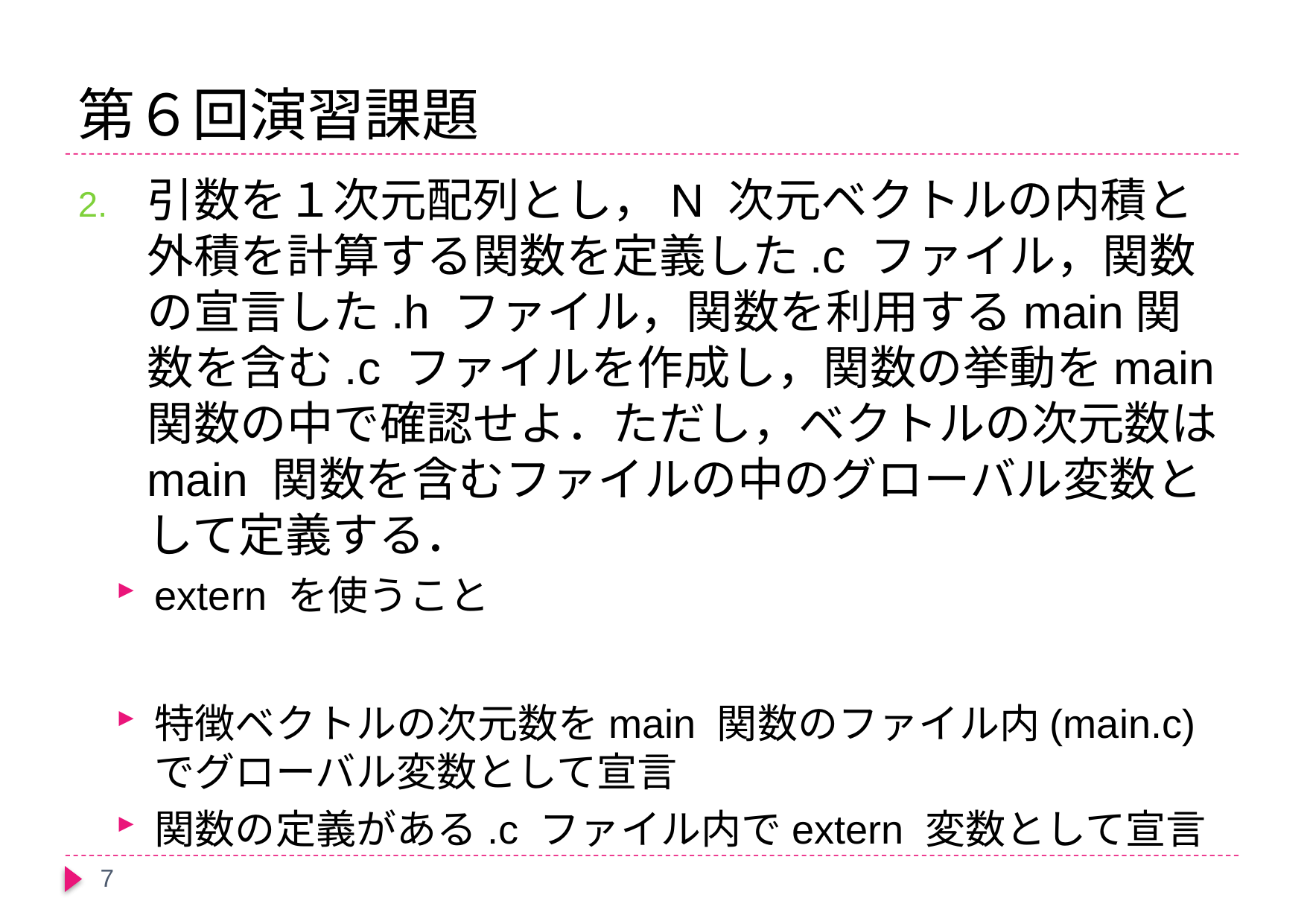

# 第６回演習課題
引数を１次元配列とし，N 次元ベクトルの内積と外積を計算する関数を定義した.c ファイル，関数の宣言した.h ファイル，関数を利用するmain関数を含む.c ファイルを作成し，関数の挙動をmain 関数の中で確認せよ．ただし，ベクトルの次元数はmain 関数を含むファイルの中のグローバル変数として定義する．
extern を使うこと

特徴ベクトルの次元数をmain 関数のファイル内(main.c)でグローバル変数として宣言
関数の定義がある.c ファイル内でextern 変数として宣言

7